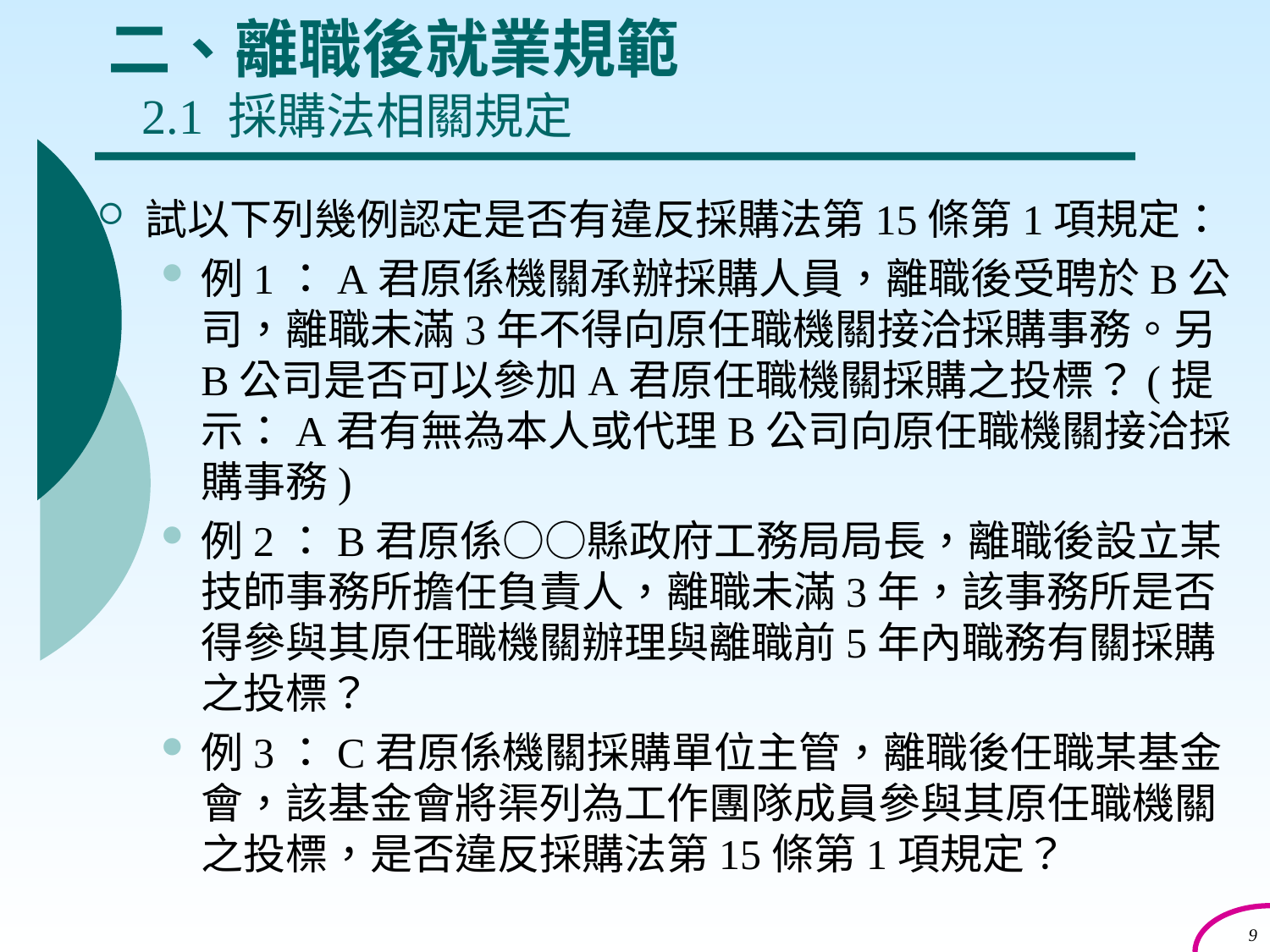

# 二、離職後就業規範 2.1 採購法相關規定
試以下列幾例認定是否有違反採購法第15條第1項規定：
例1：A君原係機關承辦採購人員，離職後受聘於B公司，離職未滿3年不得向原任職機關接洽採購事務。另B公司是否可以參加A君原任職機關採購之投標？(提示：A君有無為本人或代理B公司向原任職機關接洽採購事務)
例2：B君原係○○縣政府工務局局長，離職後設立某技師事務所擔任負責人，離職未滿3年，該事務所是否得參與其原任職機關辦理與離職前5年內職務有關採購之投標？
例3：C君原係機關採購單位主管，離職後任職某基金會，該基金會將渠列為工作團隊成員參與其原任職機關之投標，是否違反採購法第15條第1項規定？
9